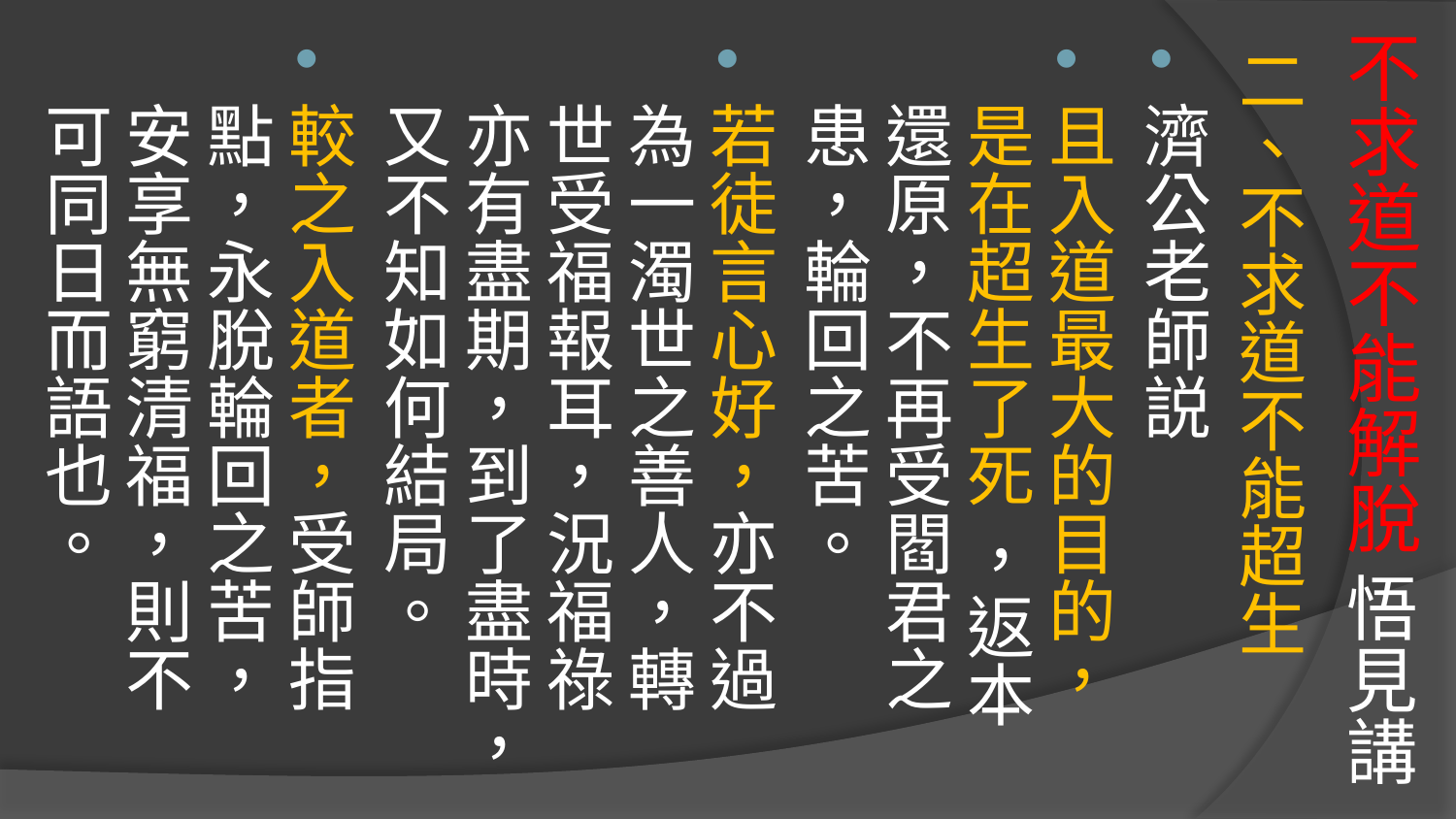

# 不求道不能解脫 悟見講
二、不求道不能超生
濟公老師説
且入道最大的目的，是在超生了死 ，返本還原，不再受閻君之患，輪回之苦。
若徒言心好，亦不過為一濁世之善人，轉世受福報耳，況福祿亦有盡期，到了盡時，又不知如何結局。
較之入道者，受師指點，永脫輪回之苦，安享無窮清福，則不可同日而語也。